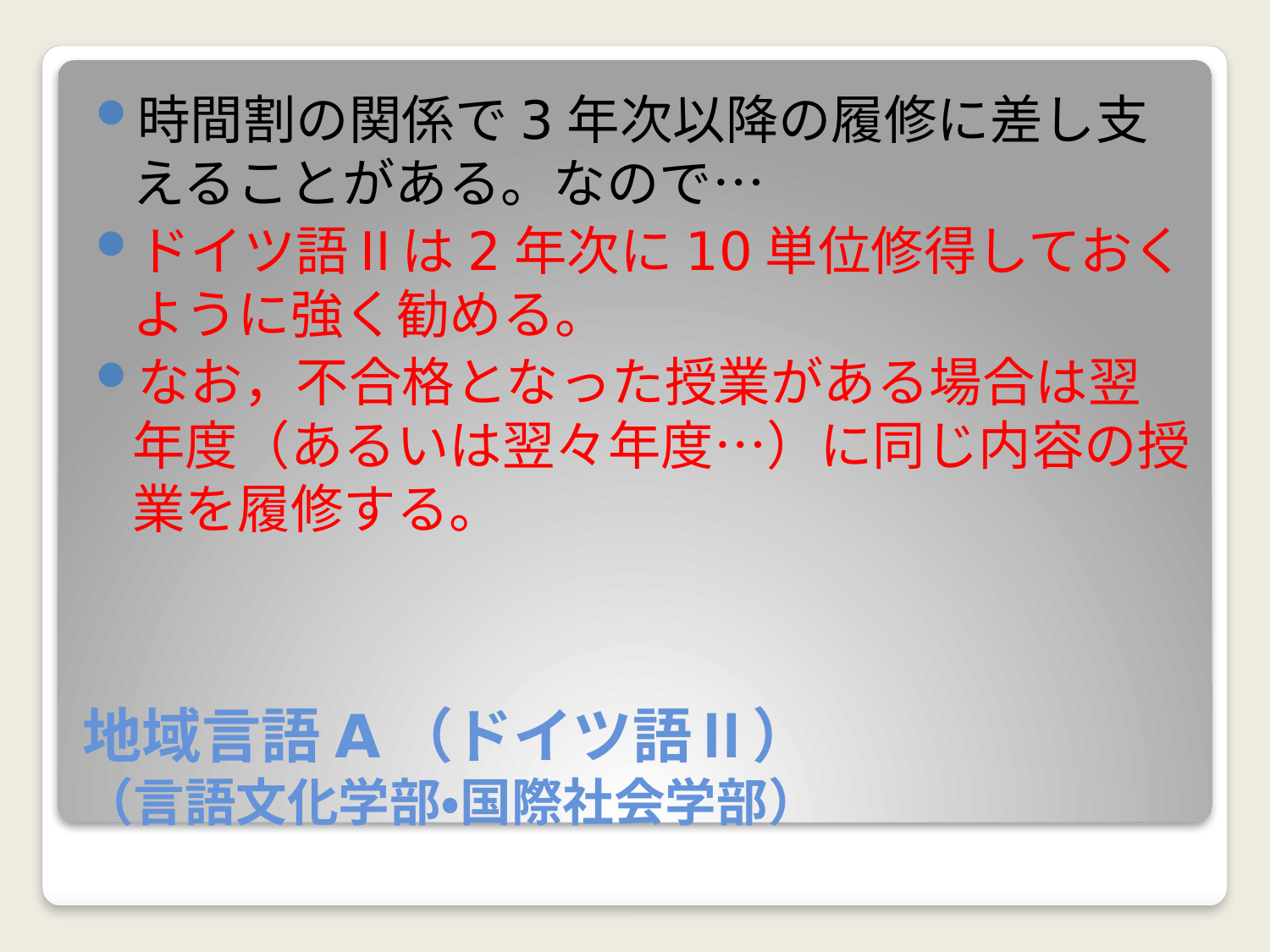

時間割の関係で3年次以降の履修に差し支えることがある。なので…
ドイツ語Ⅱは2年次に10単位修得しておくように強く勧める。
なお，不合格となった授業がある場合は翌年度（あるいは翌々年度…）に同じ内容の授業を履修する。

# 地域言語A（ドイツ語Ⅱ） （言語文化学部・国際社会学部）